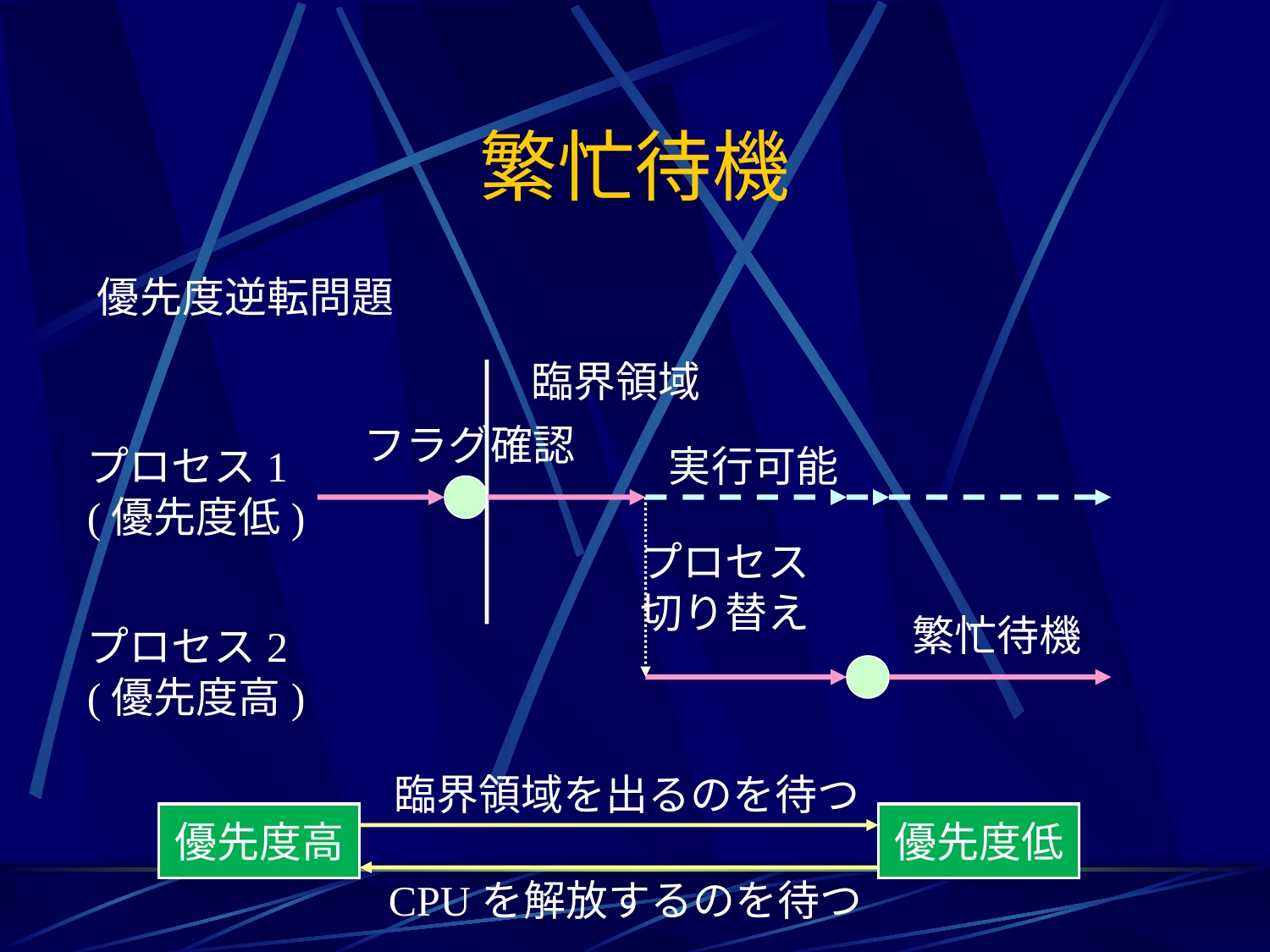

# 繁忙待機
優先度逆転問題
臨界領域

フラグ確認

プロセス1
(優先度低)
実行可能

プロセス
切り替え

繁忙待機

プロセス2
(優先度高)
臨界領域を出るのを待つ

優先度高
優先度低

CPUを解放するのを待つ